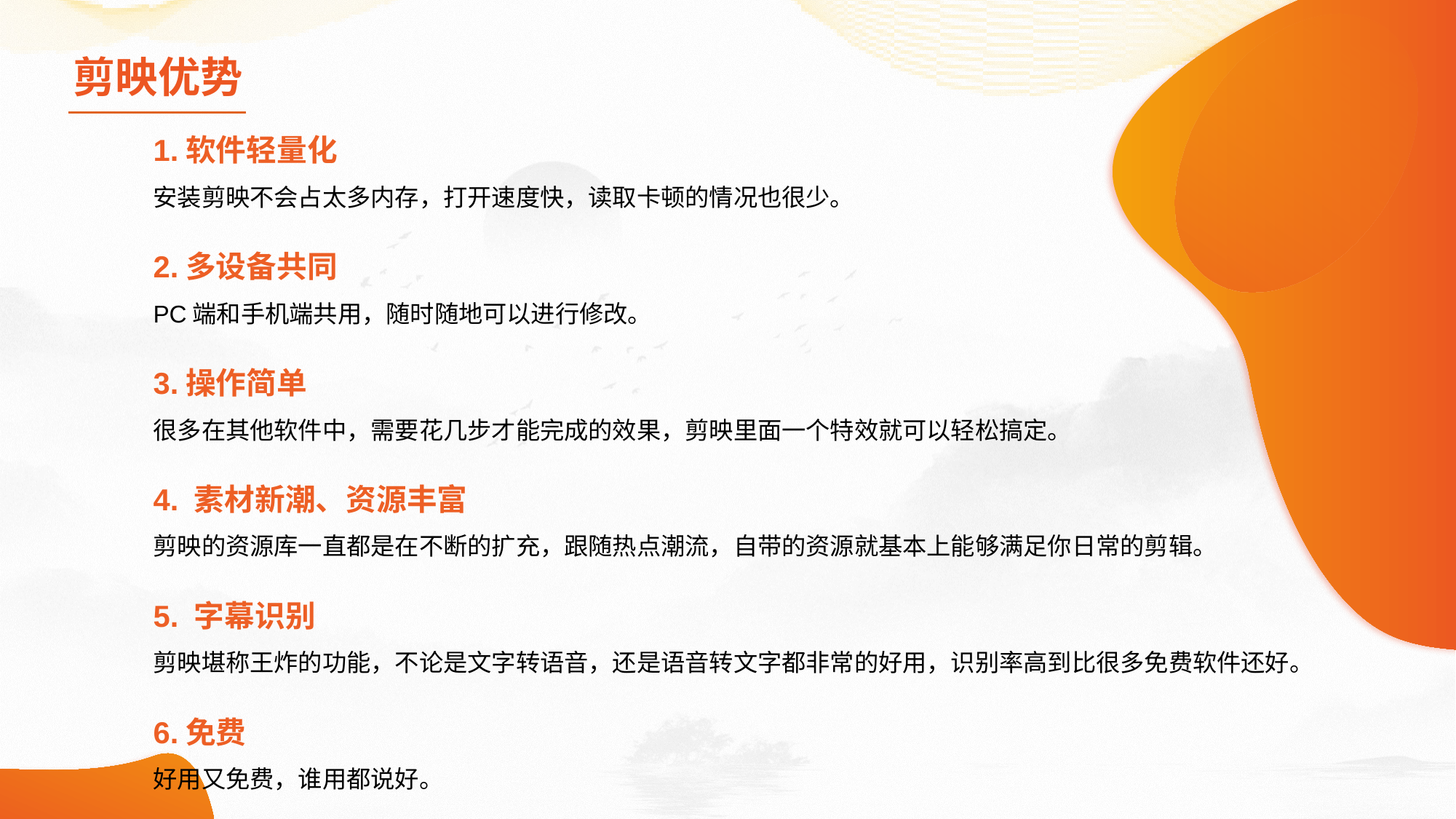

剪映优势
1.软件轻量化
安装剪映不会占太多内存，打开速度快，读取卡顿的情况也很少。
2.多设备共同
PC端和手机端共用，随时随地可以进行修改。
3.操作简单
很多在其他软件中，需要花几步才能完成的效果，剪映里面一个特效就可以轻松搞定。
4. 素材新潮、资源丰富
剪映的资源库一直都是在不断的扩充，跟随热点潮流，自带的资源就基本上能够满足你日常的剪辑。
5. 字幕识别
剪映堪称王炸的功能，不论是文字转语音，还是语音转文字都非常的好用，识别率高到比很多免费软件还好。
6.免费
好用又免费，谁用都说好。